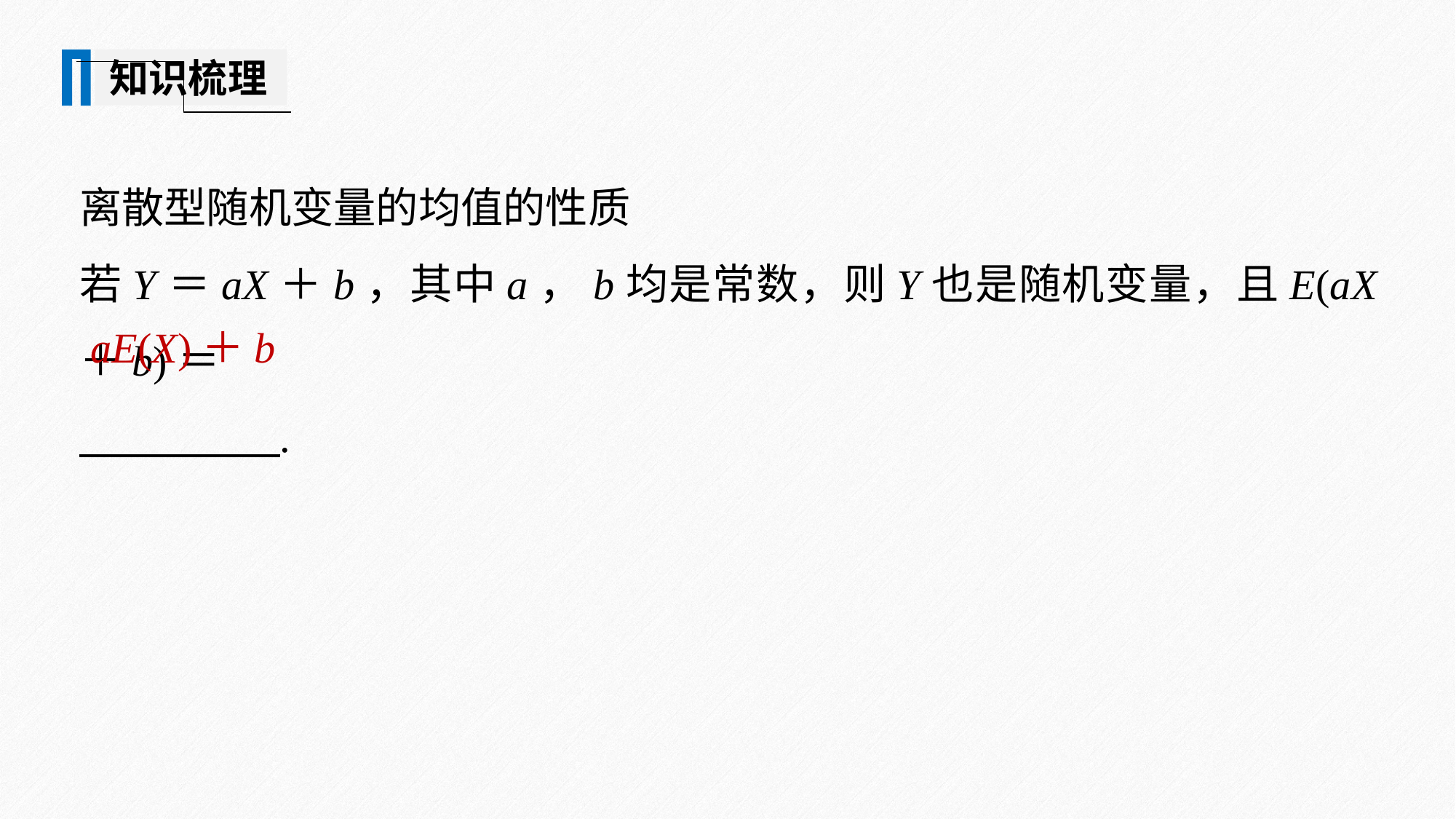

知识梳理

离散型随机变量的均值的性质
若Y＝aX＋b，其中a，b均是常数，则Y也是随机变量，且E(aX＋b)＝
                   .
aE(X)＋b